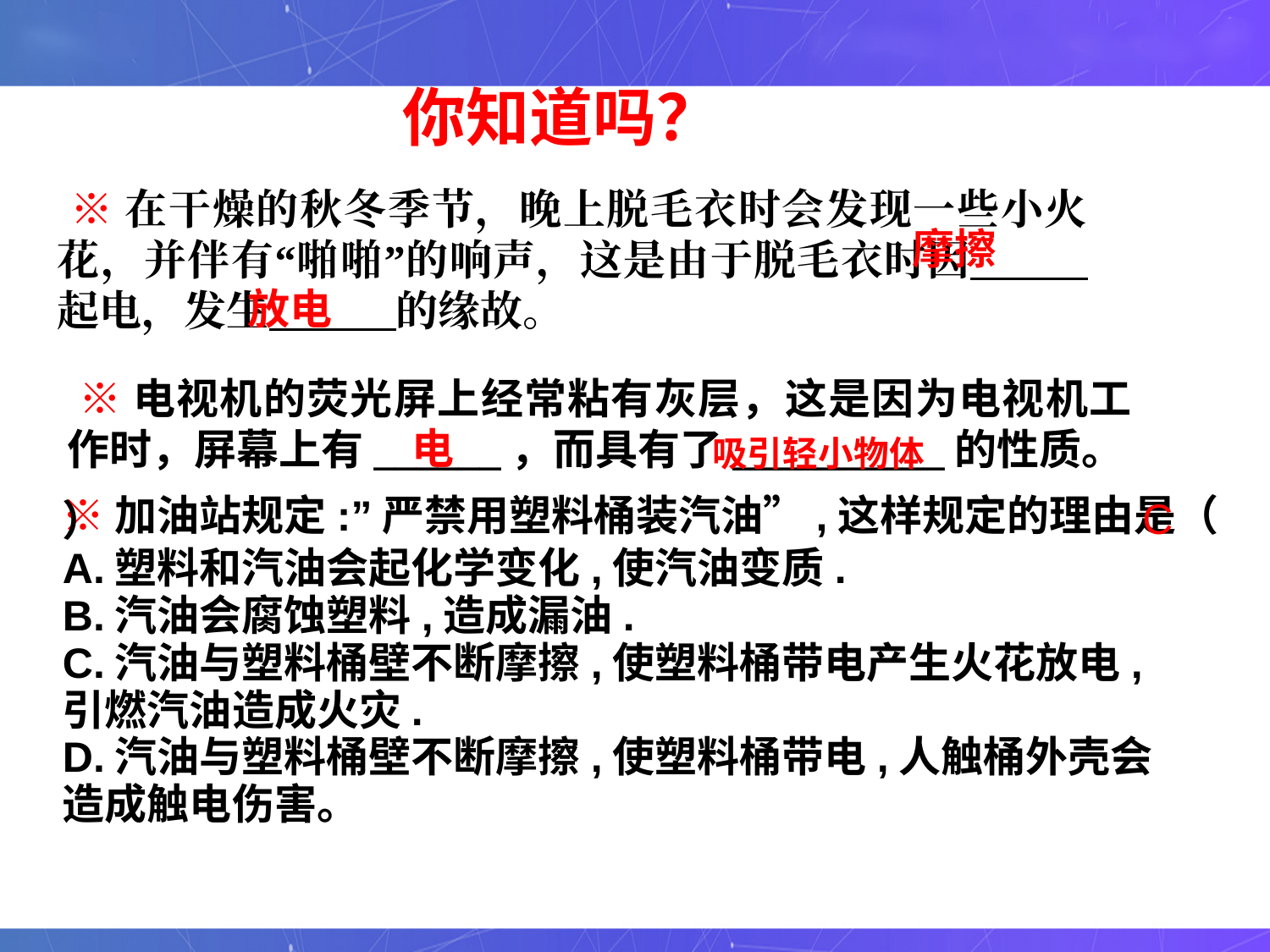

你知道吗？
 ※在干燥的秋冬季节，晚上脱毛衣时会发现一些小火花，并伴有“啪啪”的响声，这是由于脱毛衣时因           起电，发生            的缘故。
摩擦
放电
 ※电视机的荧光屏上经常粘有灰层，这是因为电视机工作时，屏幕上有______，而具有了__________的性质。
电
吸引轻小物体
C
※加油站规定:”严禁用塑料桶装汽油”,这样规定的理由是（    ）
A.塑料和汽油会起化学变化,使汽油变质.
B.汽油会腐蚀塑料,造成漏油.
C.汽油与塑料桶壁不断摩擦,使塑料桶带电产生火花放电,
引燃汽油造成火灾.
D.汽油与塑料桶壁不断摩擦,使塑料桶带电,人触桶外壳会
造成触电伤害。